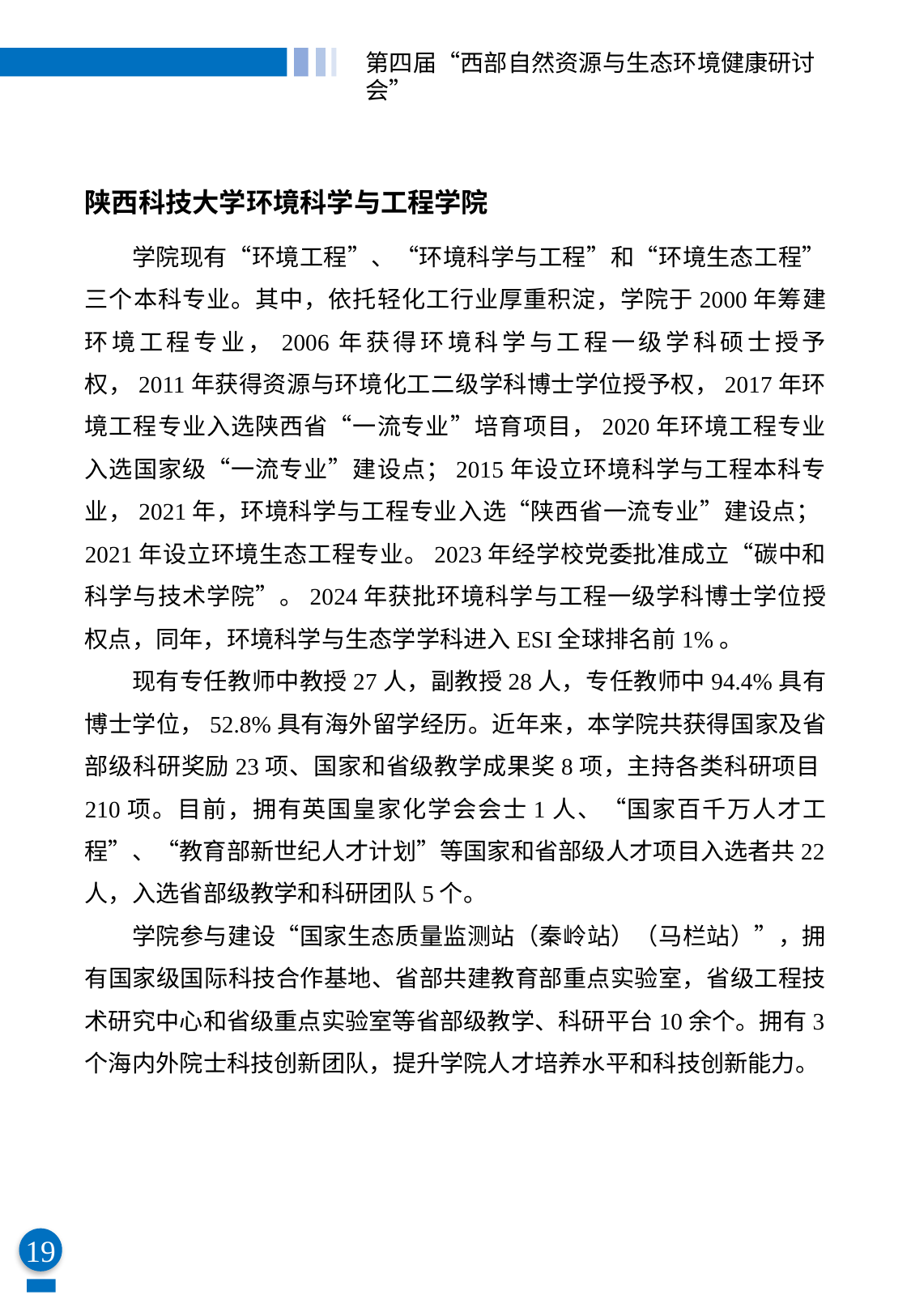

第四届“西部自然资源与生态环境健康研讨会”

19

陕西科技大学环境科学与工程学院
学院现有“环境工程”、“环境科学与工程”和“环境生态工程”三个本科专业。其中，依托轻化工行业厚重积淀，学院于2000年筹建环境工程专业，2006年获得环境科学与工程一级学科硕士授予权，2011年获得资源与环境化工二级学科博士学位授予权，2017年环境工程专业入选陕西省“一流专业”培育项目，2020年环境工程专业入选国家级“一流专业”建设点；2015年设立环境科学与工程本科专业，2021年，环境科学与工程专业入选“陕西省一流专业”建设点；2021年设立环境生态工程专业。2023年经学校党委批准成立“碳中和科学与技术学院”。2024年获批环境科学与工程一级学科博士学位授权点，同年，环境科学与生态学学科进入ESI全球排名前1%。
现有专任教师中教授27人，副教授28人，专任教师中94.4%具有博士学位，52.8%具有海外留学经历。近年来，本学院共获得国家及省部级科研奖励23项、国家和省级教学成果奖8项，主持各类科研项目210项。目前，拥有英国皇家化学会会士1人、“国家百千万人才工程”、“教育部新世纪人才计划”等国家和省部级人才项目入选者共22人，入选省部级教学和科研团队5个。
学院参与建设“国家生态质量监测站（秦岭站）（马栏站）”，拥有国家级国际科技合作基地、省部共建教育部重点实验室，省级工程技术研究中心和省级重点实验室等省部级教学、科研平台10余个。拥有3个海内外院士科技创新团队，提升学院人才培养水平和科技创新能力。